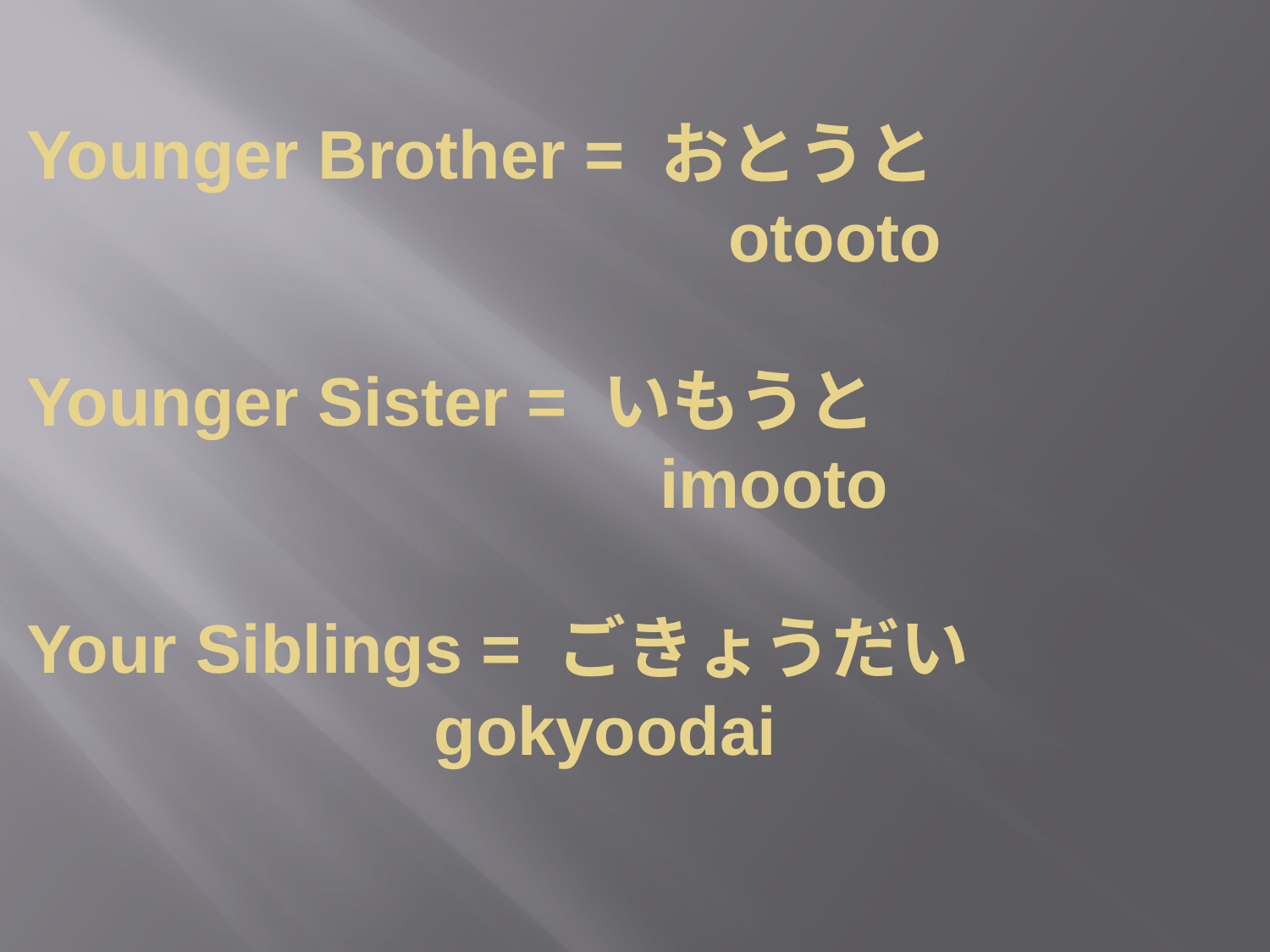

# Younger Brother = おとうと　 　　　　　　　　　　otooto Younger Sister = いもうと 　　　　　　　　　imooto Your Siblings = ごきょうだい gokyoodai